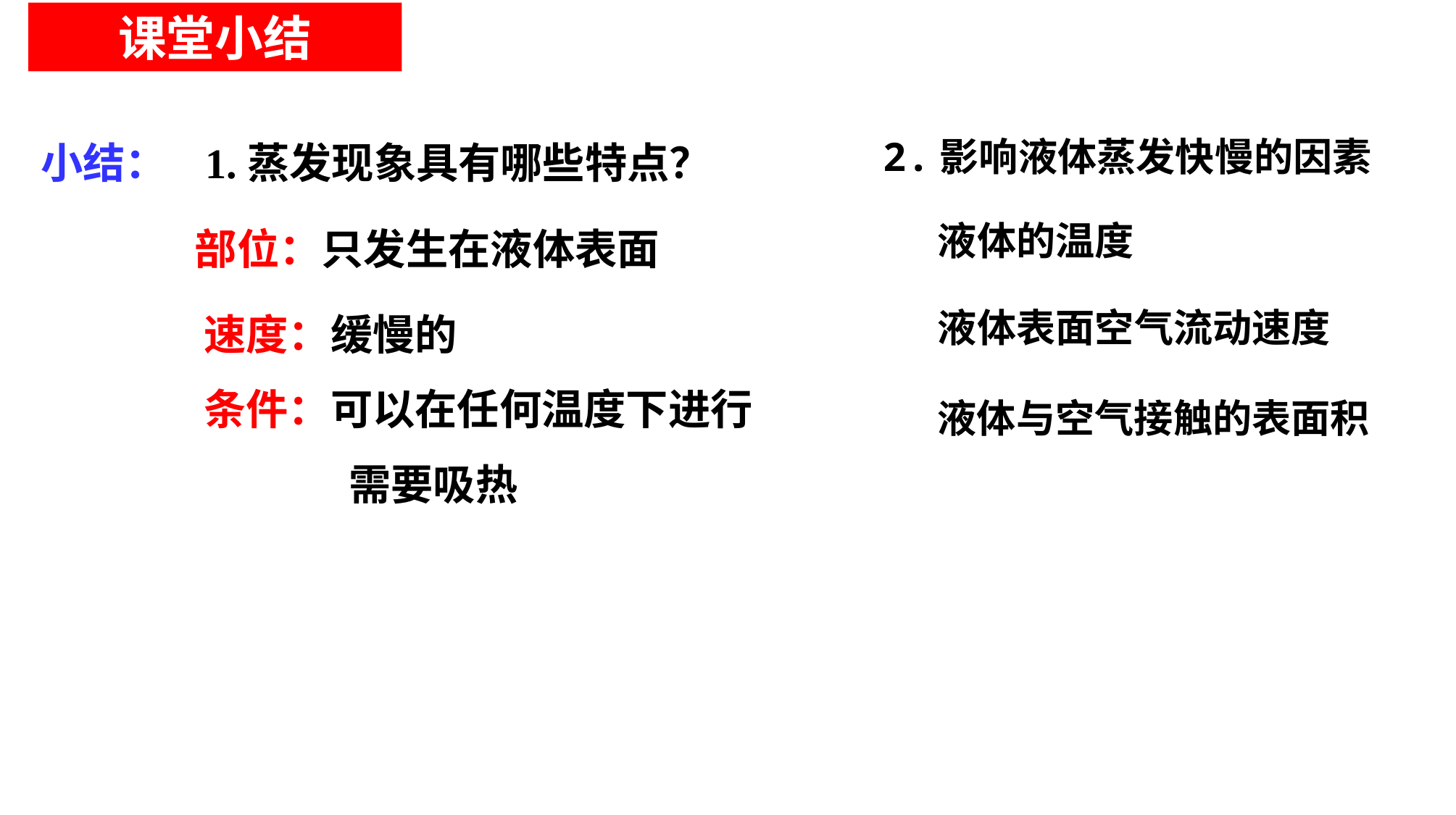

课堂小结
2.影响液体蒸发快慢的因素
小结：
 1.蒸发现象具有哪些特点？
液体的温度
部位：只发生在液体表面
液体表面空气流动速度
速度：缓慢的
条件：可以在任何温度下进行
液体与空气接触的表面积
需要吸热